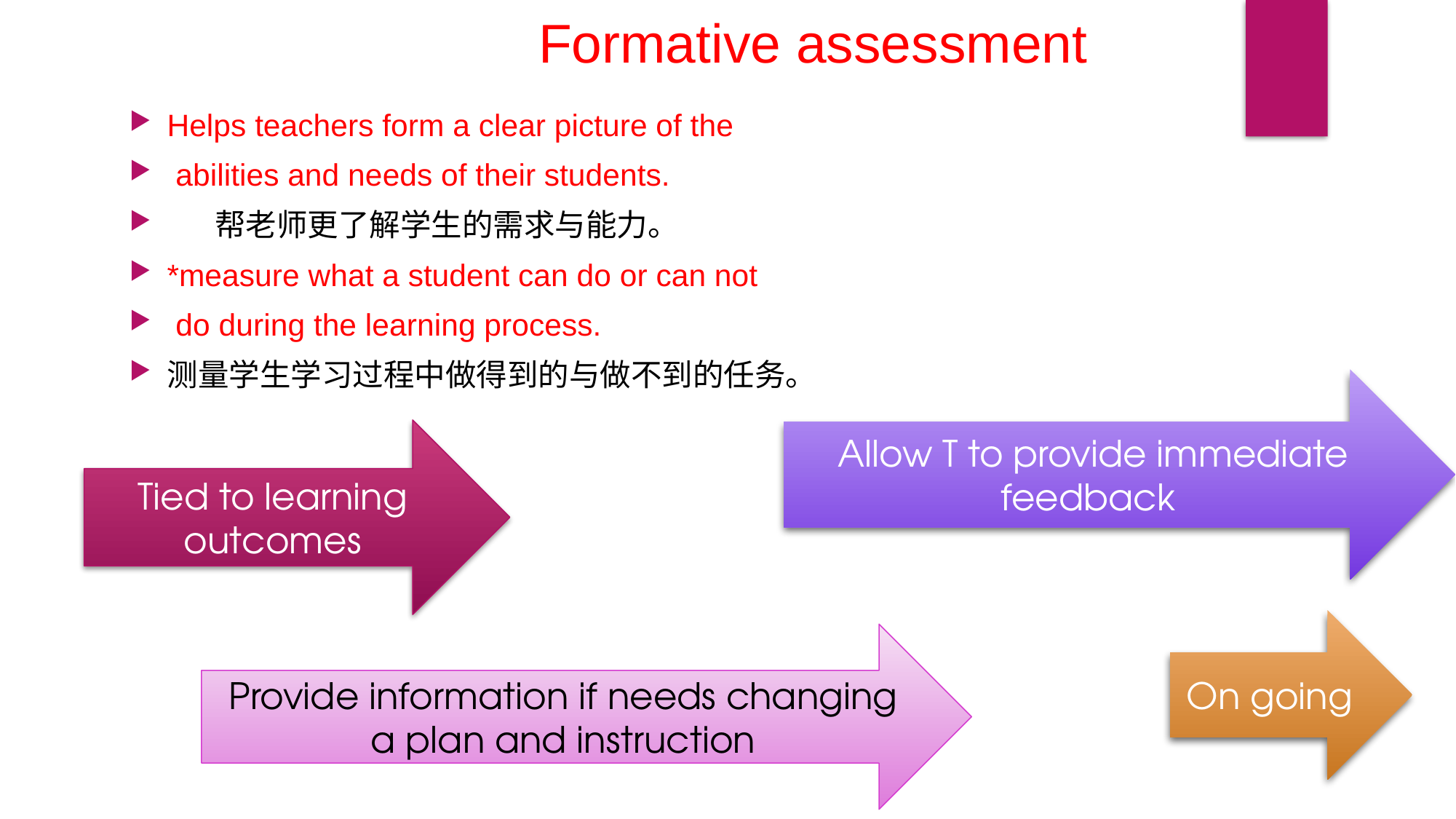

Formative assessment
Helps teachers form a clear picture of the
 abilities and needs of their students.
      帮老师更了解学生的需求与能力。
*measure what a student can do or can not
 do during the learning process.
测量学生学习过程中做得到的与做不到的任务。
Allow T to provide immediate feedback
Tied to learning outcomes
On going
Provide information if needs changing a plan and instruction